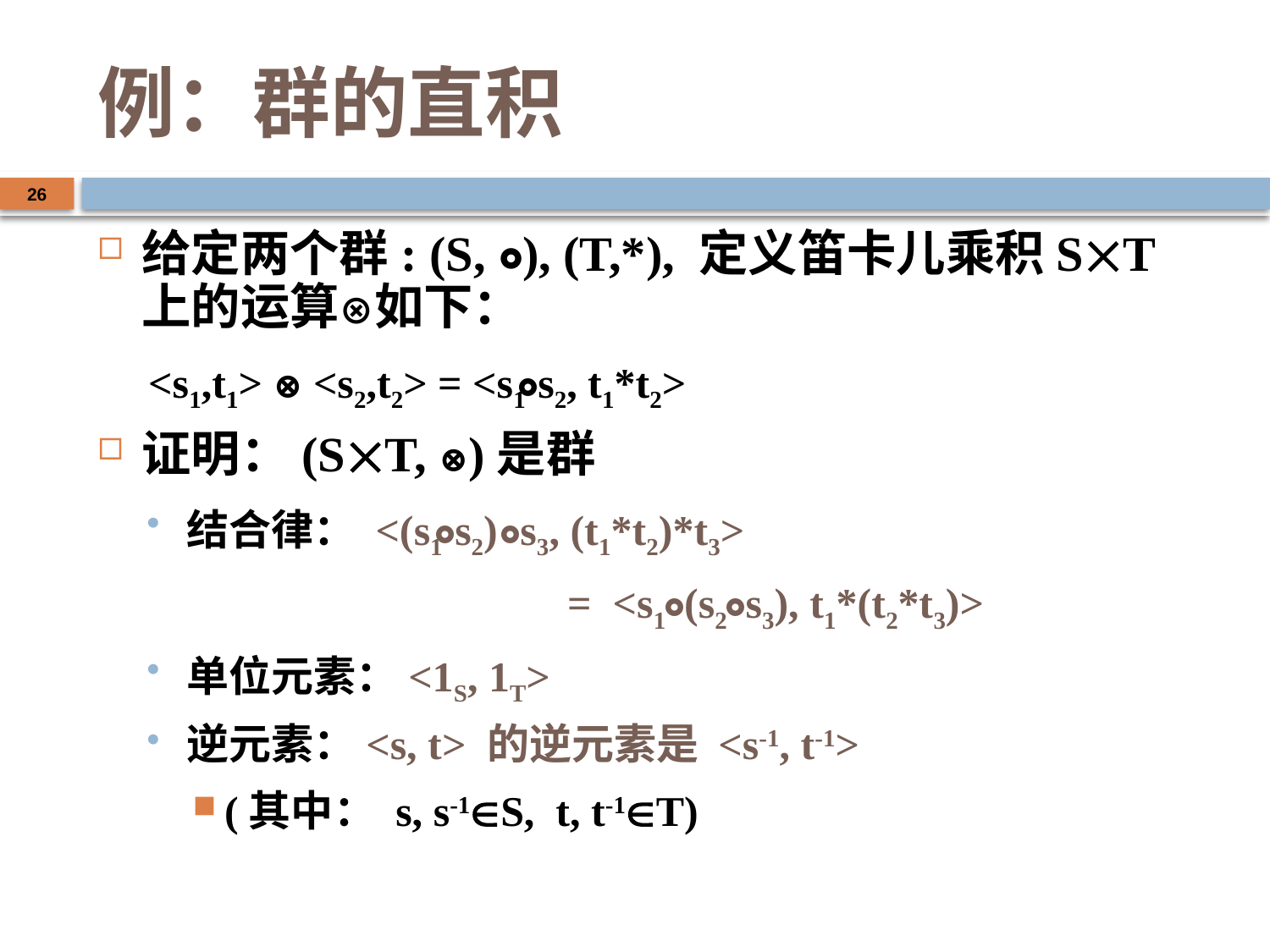

# 例：群的直积
26
给定两个群: (S,   ⃘), (T,*), 定义笛卡儿乘积S×T上的运算⊗如下：
<s1,t1> ⊗ <s2,t2> = <s1  ⃘s2, t1*t2>
证明：(S×T, ⊗)是群
结合律： <(s1  ⃘s2)  ⃘s3, (t1*t2)*t3>
				=  <s1   ⃘(s2   ⃘s3), t1*(t2*t3)>
单位元素：<1S, 1T>
逆元素：<s, t> 的逆元素是 <s-1, t-1>
(其中： s, s-1∈S,  t, t-1∈T)